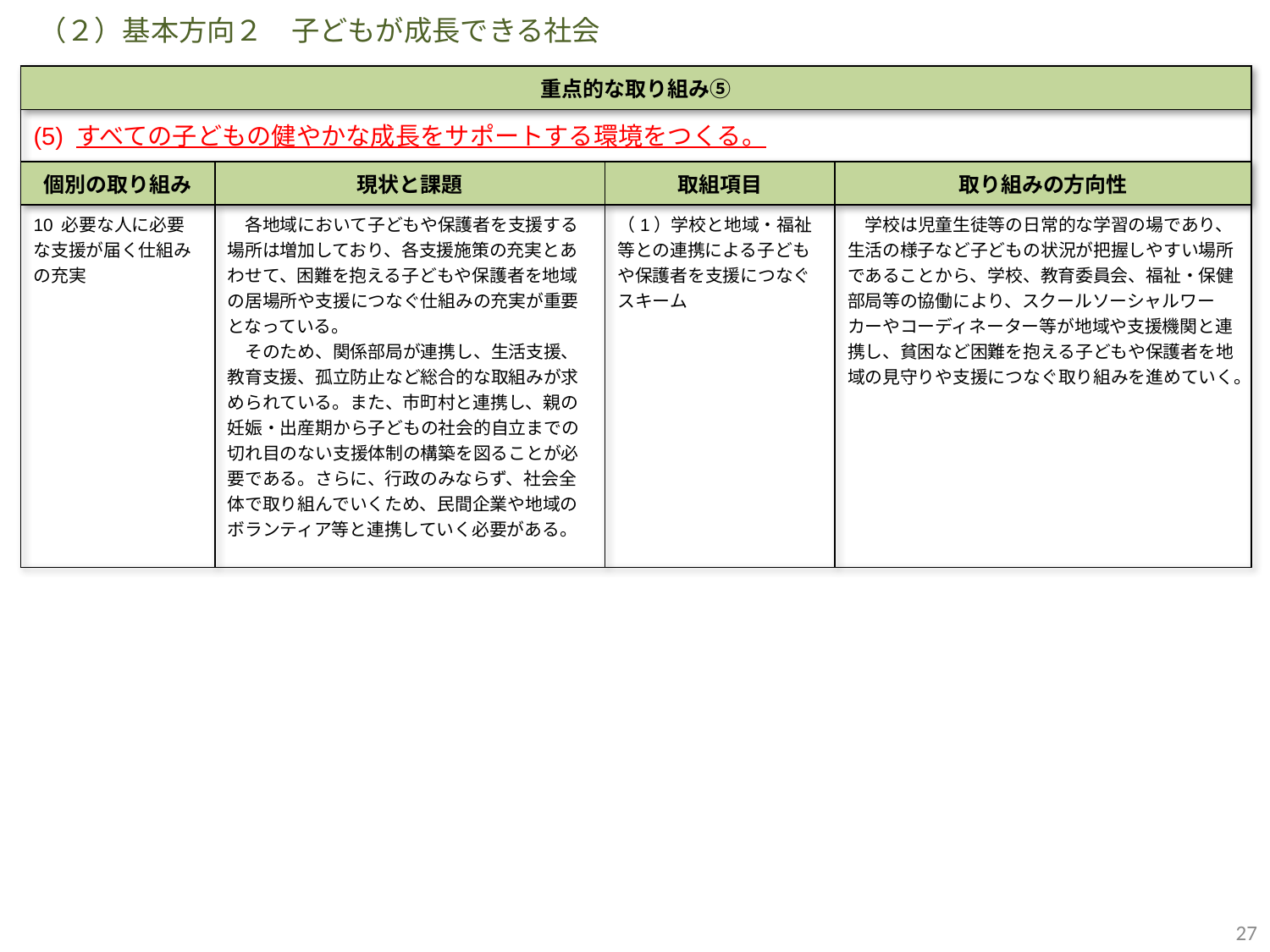

（２）基本方向２　子どもが成長できる社会
| 重点的な取り組み⑤ |  |  |  |
| --- | --- | --- | --- |
| (5) すべての子どもの健やかな成長をサポートする環境をつくる。 |  |  |  |
| 個別の取り組み | 現状と課題 | 取組項目 | 取り組みの方向性 |
| 10 必要な人に必要な支援が届く仕組みの充実 | 各地域において子どもや保護者を支援する場所は増加しており、各支援施策の充実とあわせて、困難を抱える子どもや保護者を地域の居場所や支援につなぐ仕組みの充実が重要となっている。 　そのため、関係部局が連携し、生活支援、教育支援、孤立防止など総合的な取組みが求められている。また、市町村と連携し、親の妊娠・出産期から子どもの社会的自立までの切れ目のない支援体制の構築を図ることが必要である。さらに、行政のみならず、社会全体で取り組んでいくため、民間企業や地域のボランティア等と連携していく必要がある。 | （1）学校と地域・福祉等との連携による子どもや保護者を支援につなぐスキーム | 学校は児童生徒等の日常的な学習の場であり、生活の様子など子どもの状況が把握しやすい場所であることから、学校、教育委員会、福祉・保健部局等の協働により、スクールソーシャルワーカーやコーディネーター等が地域や支援機関と連携し、貧困など困難を抱える子どもや保護者を地域の見守りや支援につなぐ取り組みを進めていく。 |
27